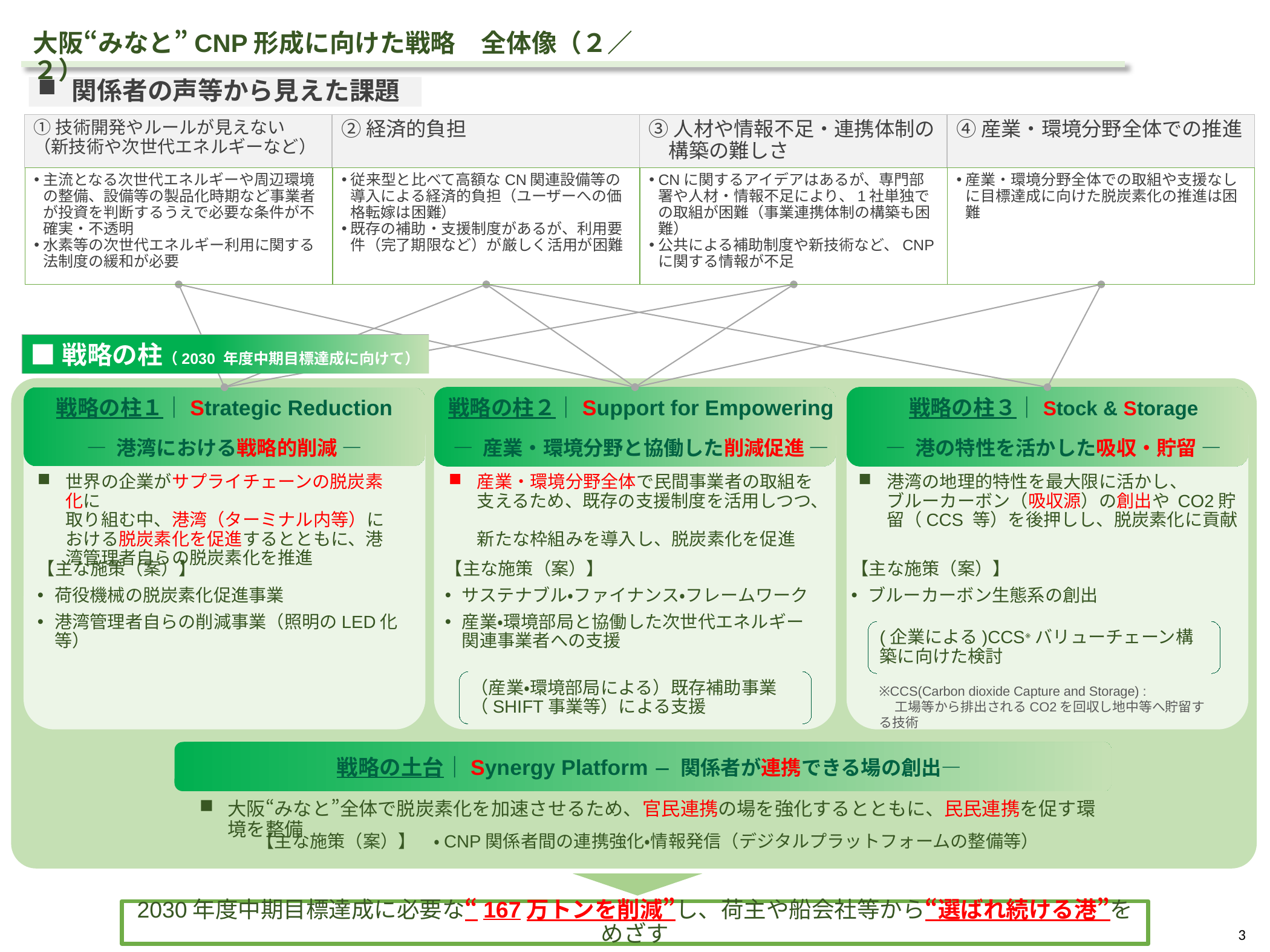

大阪“みなと”CNP形成に向けた戦略　全体像（２／２）
関係者の声等から見えた課題
①技術開発やルールが見えない
（新技術や次世代エネルギーなど）
②経済的負担
③人材や情報不足・連携体制の
　構築の難しさ
④産業・環境分野全体での推進
主流となる次世代エネルギーや周辺環境の整備、設備等の製品化時期など事業者が投資を判断するうえで必要な条件が不確実・不透明
水素等の次世代エネルギー利用に関する法制度の緩和が必要
従来型と比べて高額なCN関連設備等の導入による経済的負担（ユーザーへの価格転嫁は困難）
既存の補助・支援制度があるが、利用要件（完了期限など）が厳しく活用が困難
CNに関するアイデアはあるが、専門部署や人材・情報不足により、1社単独での取組が困難（事業連携体制の構築も困難）
公共による補助制度や新技術など、CNPに関する情報が不足
産業・環境分野全体での取組や支援なしに目標達成に向けた脱炭素化の推進は困難
■戦略の柱（2030 年度中期目標達成に向けて）

戦略の柱２｜Support for Empowering
― 産業・環境分野と協働した削減促進 ―
戦略の柱３｜Stock & Storage
― 港の特性を活かした吸収・貯留 ―
戦略の柱１｜Strategic Reduction
― 港湾における戦略的削減 ―

世界の企業がサプライチェーンの脱炭素化に
取り組む中、港湾（ターミナル内等）における脱炭素化を促進するとともに、港湾管理者自らの脱炭素化を推進
産業・環境分野全体で民間事業者の取組を支えるため、既存の支援制度を活用しつつ、
新たな枠組みを導入し、脱炭素化を促進
港湾の地理的特性を最大限に活かし、
ブルーカーボン（吸収源）の創出や CO2貯留（CCS 等）を後押しし、脱炭素化に貢献
【主な施策（案）】
荷役機械の脱炭素化促進事業
港湾管理者自らの削減事業（照明のLED化等）
【主な施策（案）】
サステナブル・ファイナンス・フレームワーク
産業・環境部局と協働した次世代エネルギー
関連事業者への支援
【主な施策（案）】
ブルーカーボン生態系の創出
(企業による)CCS※バリューチェーン構築に向けた検討
（産業・環境部局による）既存補助事業
（SHIFT事業等）による支援
※CCS(Carbon dioxide Capture and Storage) :
　 工場等から排出されるCO2を回収し地中等へ貯留する技術
戦略の土台｜Synergy Platform ― 関係者が連携できる場の創出―
大阪“みなと”全体で脱炭素化を加速させるため、官民連携の場を強化するとともに、民民連携を促す環境を整備
【主な施策（案）】　・CNP関係者間の連携強化・情報発信（デジタルプラットフォームの整備等）

2030年度中期目標達成に必要な“167万トンを削減”し、荷主や船会社等から“選ばれ続ける港”をめざす
3